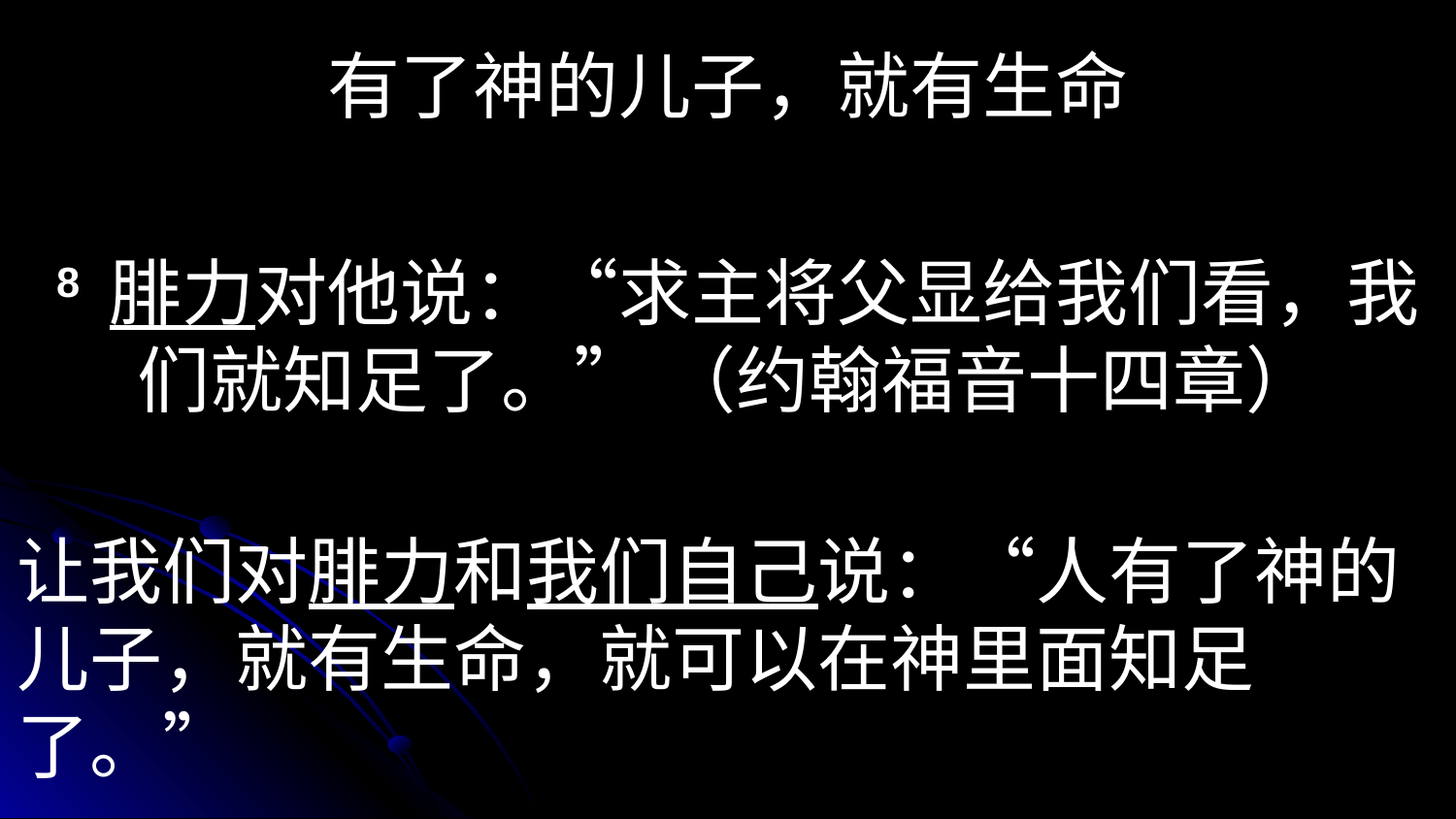

有了神的儿子，就有生命
 8 腓力对他说：“求主将父显给我们看，我们就知足了。” （约翰福音十四章）
让我们对腓力和我们自己说：“人有了神的儿子，就有生命，就可以在神里面知足了。”